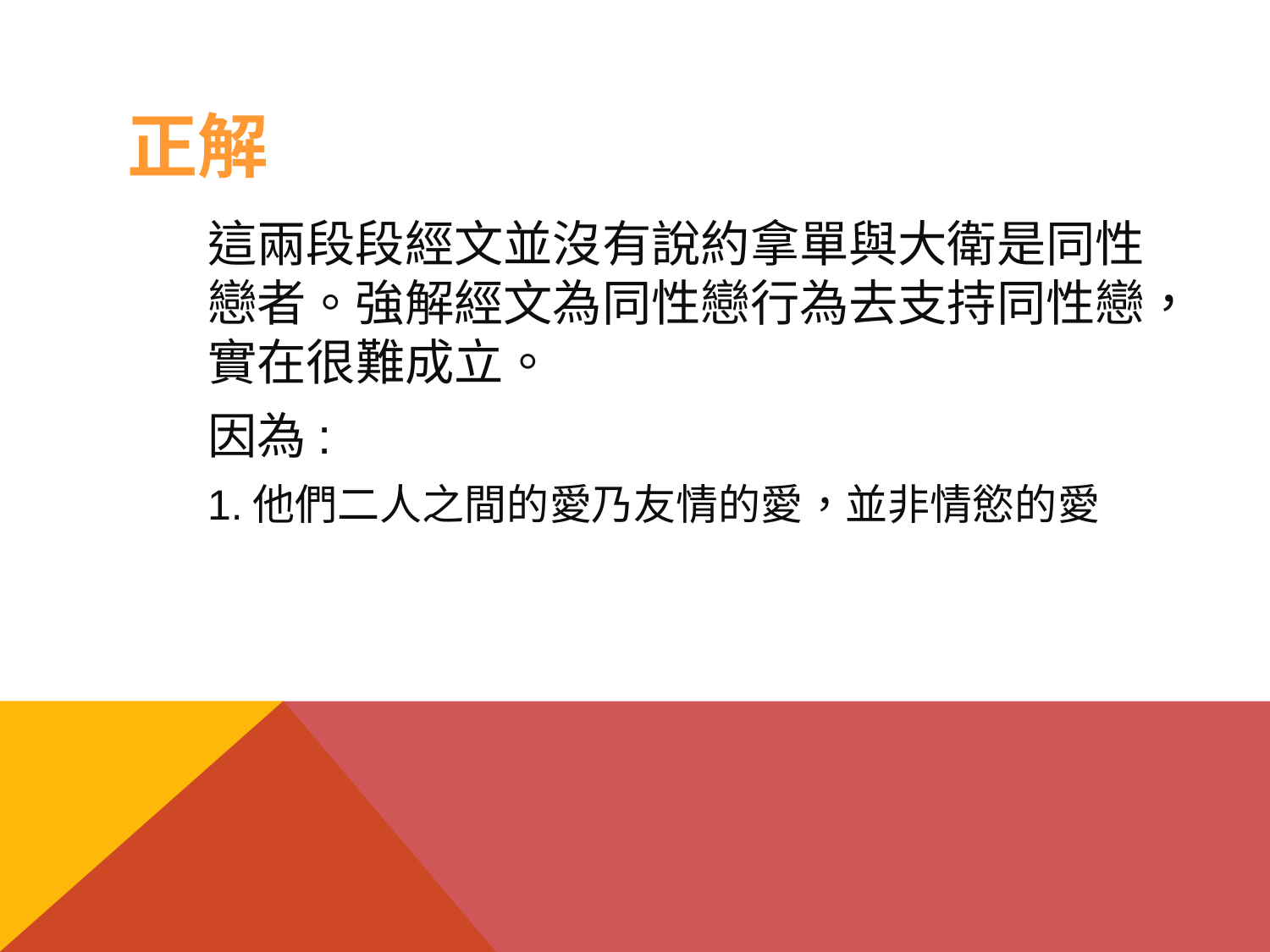

# 正解
這兩段段經文並沒有說約拿單與大衛是同性戀者。強解經文為同性戀行為去支持同性戀，實在很難成立。
因為:
1.他們二人之間的愛乃友情的愛，並非情慾的愛